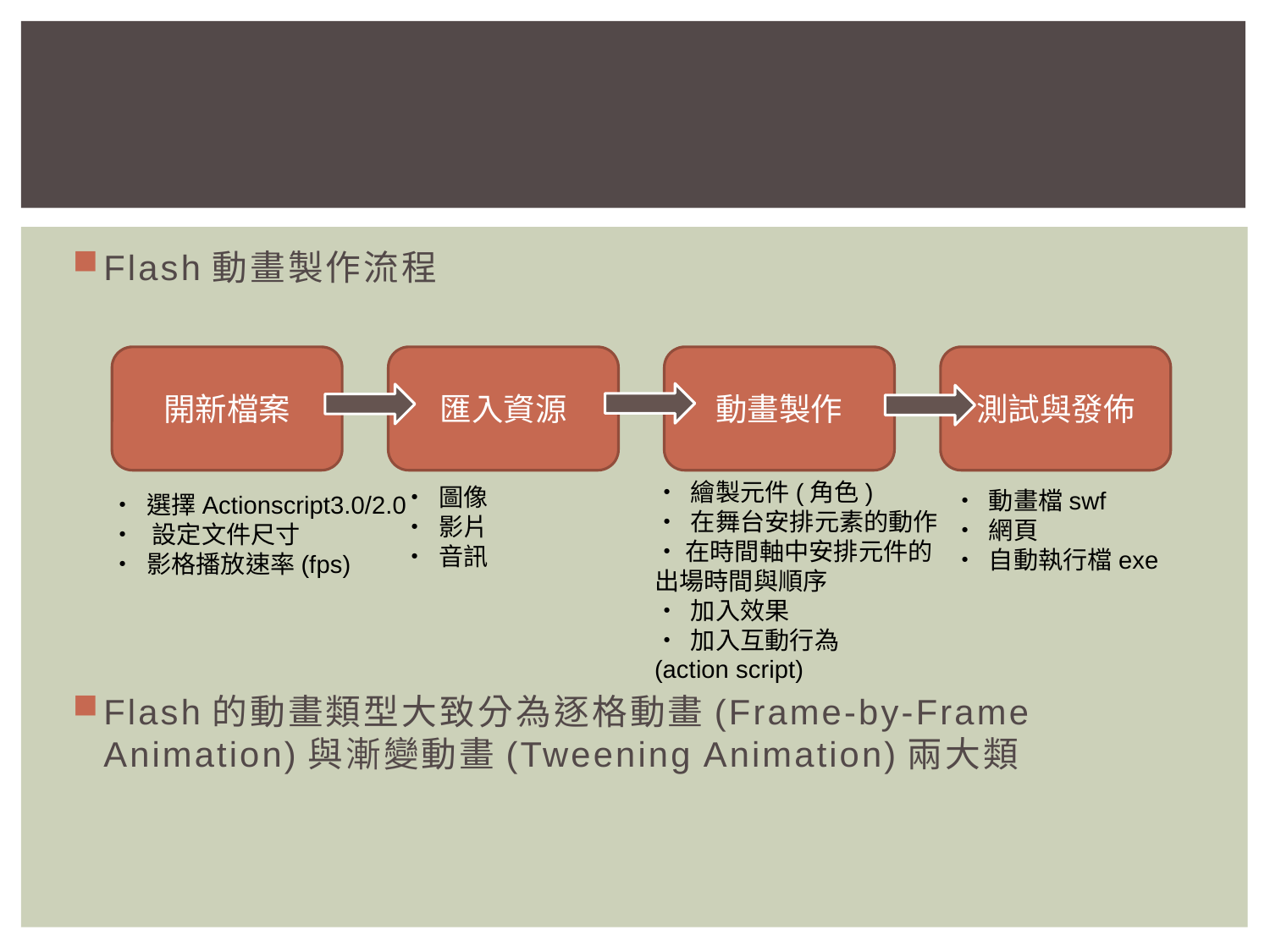

#
Flash動畫製作流程

Flash的動畫類型大致分為逐格動畫(Frame-by-Frame Animation)與漸變動畫(Tweening Animation)兩大類

開新檔案
匯入資源
動畫製作
測試與發佈

• 繪製元件(角色)
• 在舞台安排元素的動作
•在時間軸中安排元件的
出場時間與順序
• 加入效果
• 加入互動行為
(action script)
• 圖像
• 影片
• 音訊
• 動畫檔swf
• 網頁
• 自動執行檔exe
• 選擇Actionscript3.0/2.0
•  設定文件尺寸
• 影格播放速率(fps)